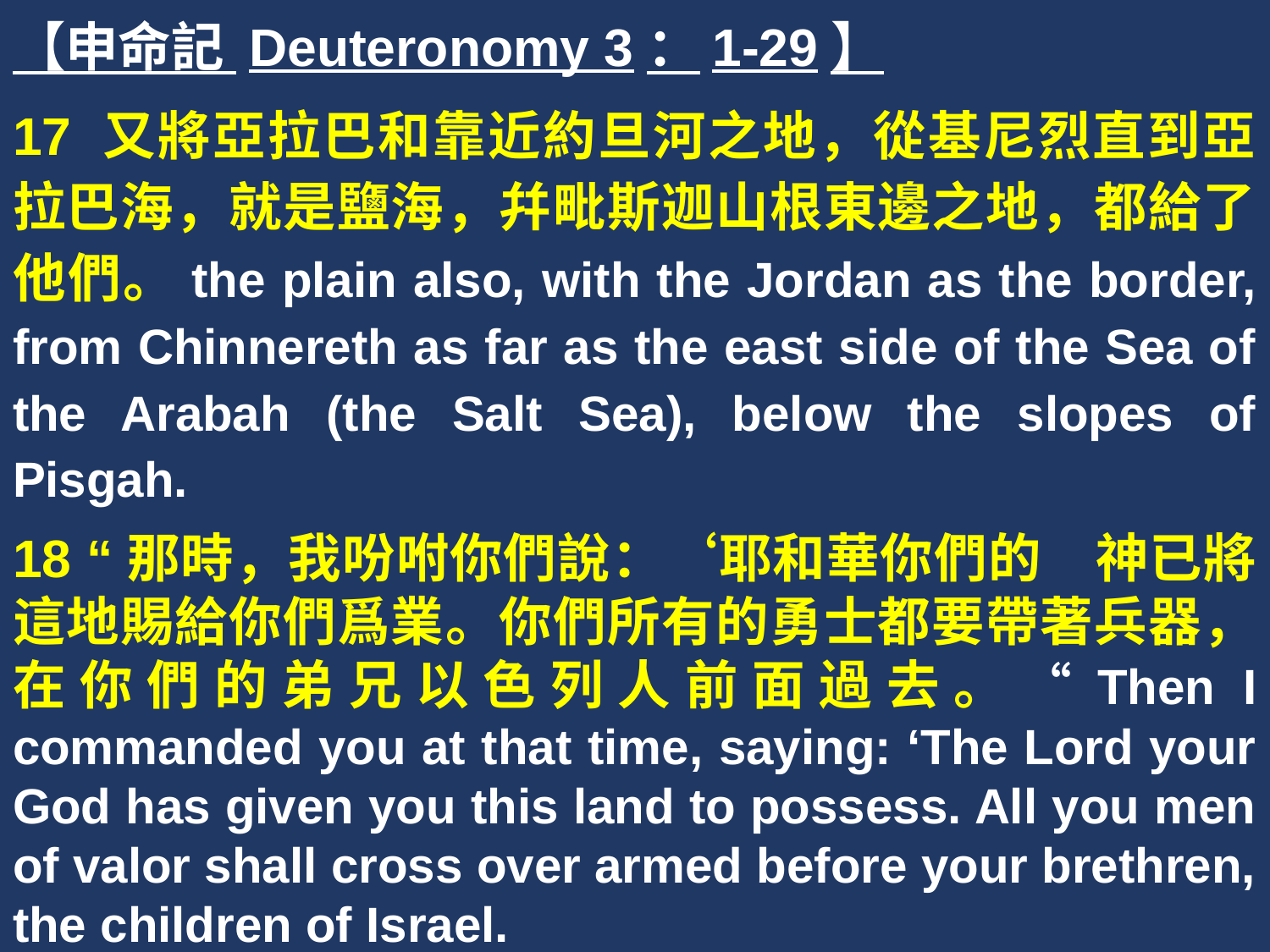

【申命記 Deuteronomy 3：1-29】
17 又將亞拉巴和靠近約旦河之地，從基尼烈直到亞拉巴海，就是鹽海，幷毗斯迦山根東邊之地，都給了他們。the plain also, with the Jordan as the border, from Chinnereth as far as the east side of the Sea of the Arabah (the Salt Sea), below the slopes of Pisgah.
18 “那時，我吩咐你們說：‘耶和華你們的　神已將這地賜給你們爲業。你們所有的勇士都要帶著兵器，在你們的弟兄以色列人前面過去。“Then I commanded you at that time, saying: ‘The Lord your God has given you this land to possess. All you men of valor shall cross over armed before your brethren, the children of Israel.